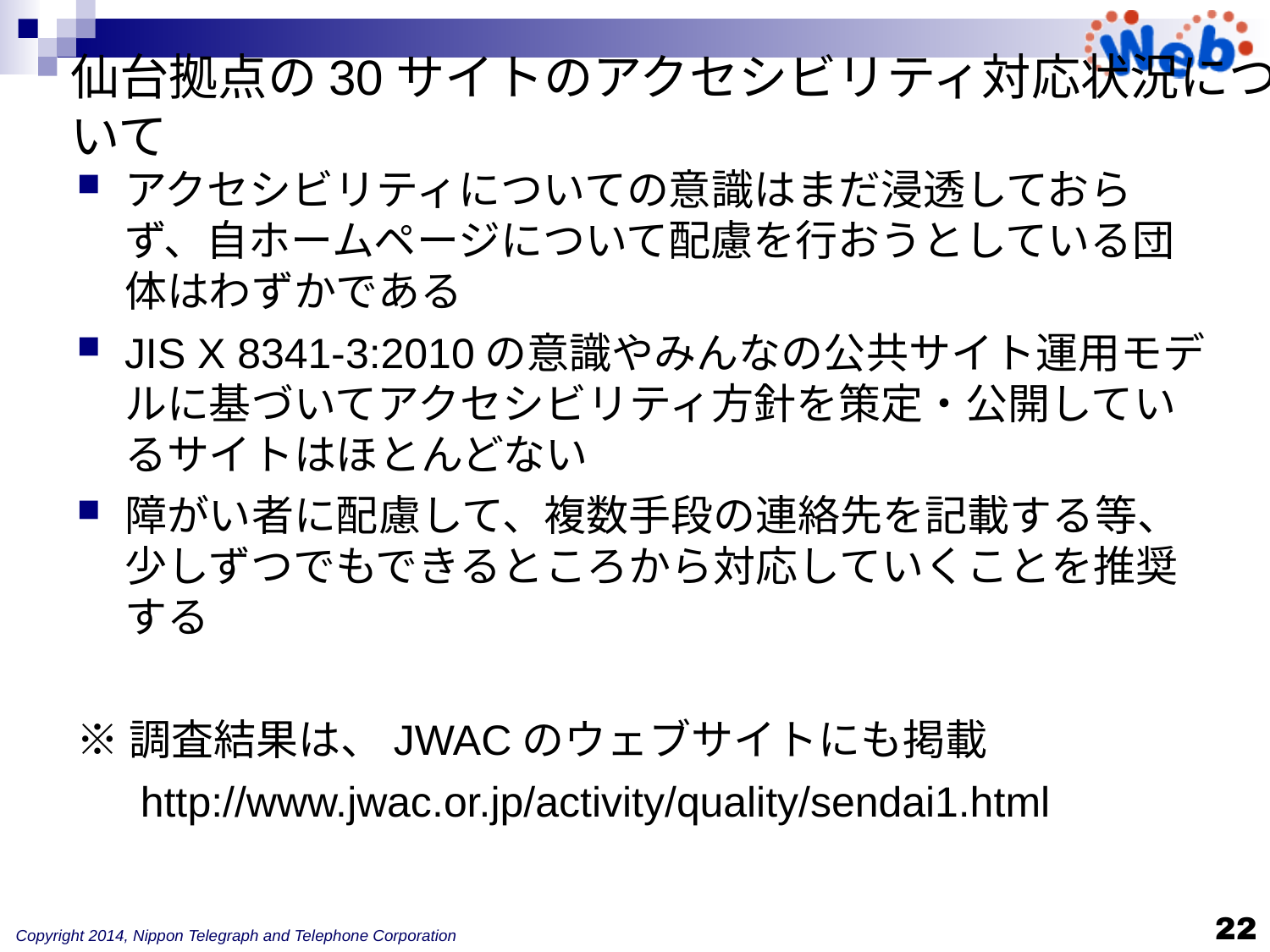

# 仙台拠点の30サイトのアクセシビリティ対応状況について
アクセシビリティについての意識はまだ浸透しておらず、自ホームページについて配慮を行おうとしている団体はわずかである
JIS X 8341-3:2010の意識やみんなの公共サイト運用モデルに基づいてアクセシビリティ方針を策定・公開しているサイトはほとんどない
障がい者に配慮して、複数手段の連絡先を記載する等、少しずつでもできるところから対応していくことを推奨する

※調査結果は、JWACのウェブサイトにも掲載
http://www.jwac.or.jp/activity/quality/sendai1.html
22